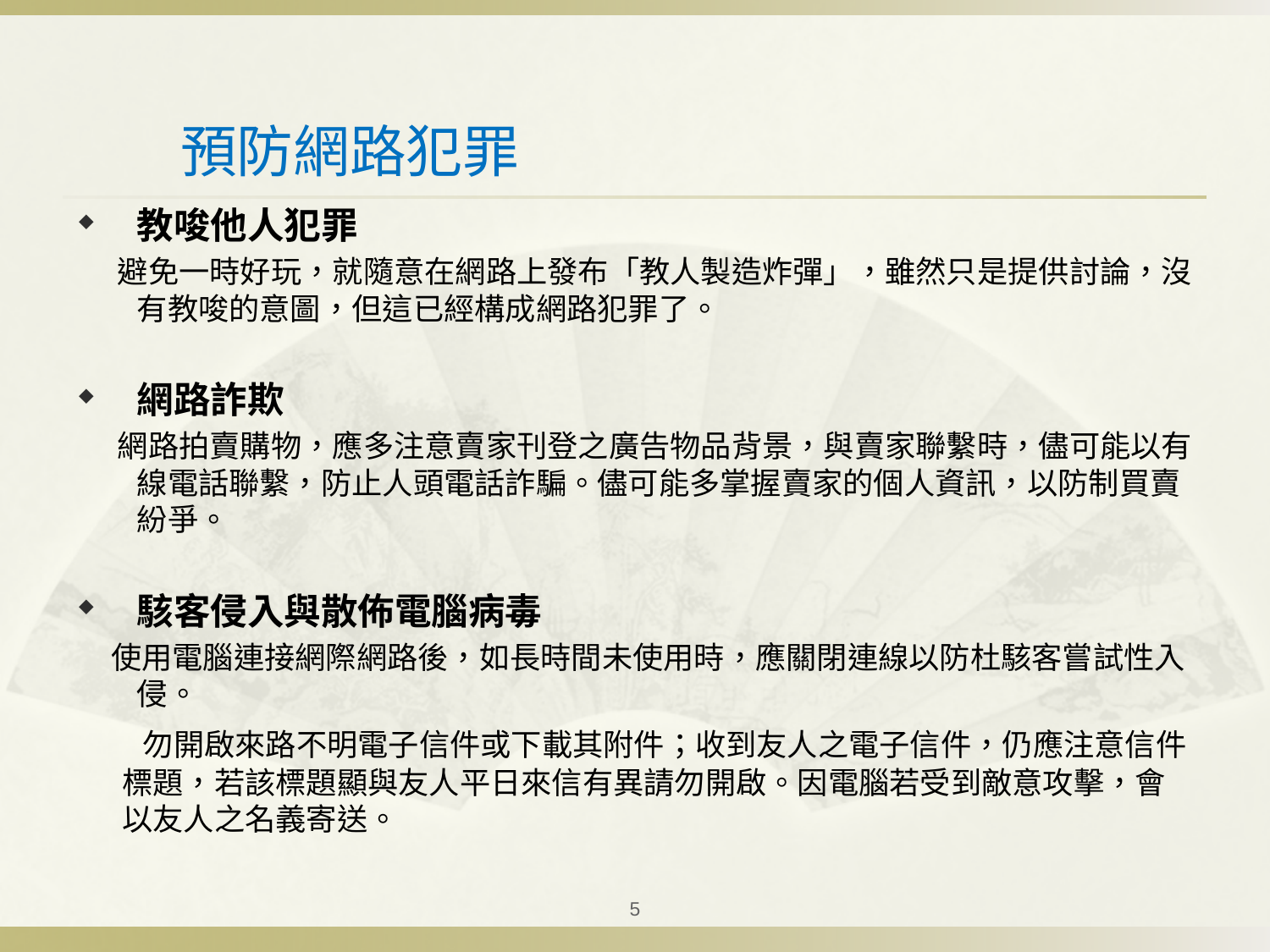

# 預防網路犯罪
教唆他人犯罪
     避免一時好玩，就隨意在網路上發布「教人製造炸彈」，雖然只是提供討論，沒有教唆的意圖，但這已經構成網路犯罪了。

網路詐欺
     網路拍賣購物，應多注意賣家刊登之廣告物品背景，與賣家聯繫時，儘可能以有線電話聯繫，防止人頭電話詐騙。儘可能多掌握賣家的個人資訊，以防制買賣紛爭。

駭客侵入與散佈電腦病毒
    使用電腦連接網際網路後，如長時間未使用時，應關閉連線以防杜駭客嘗試性入侵。
       勿開啟來路不明電子信件或下載其附件；收到友人之電子信件，仍應注意信件標題，若該標題顯與友人平日來信有異請勿開啟。因電腦若受到敵意攻擊，會以友人之名義寄送。
5